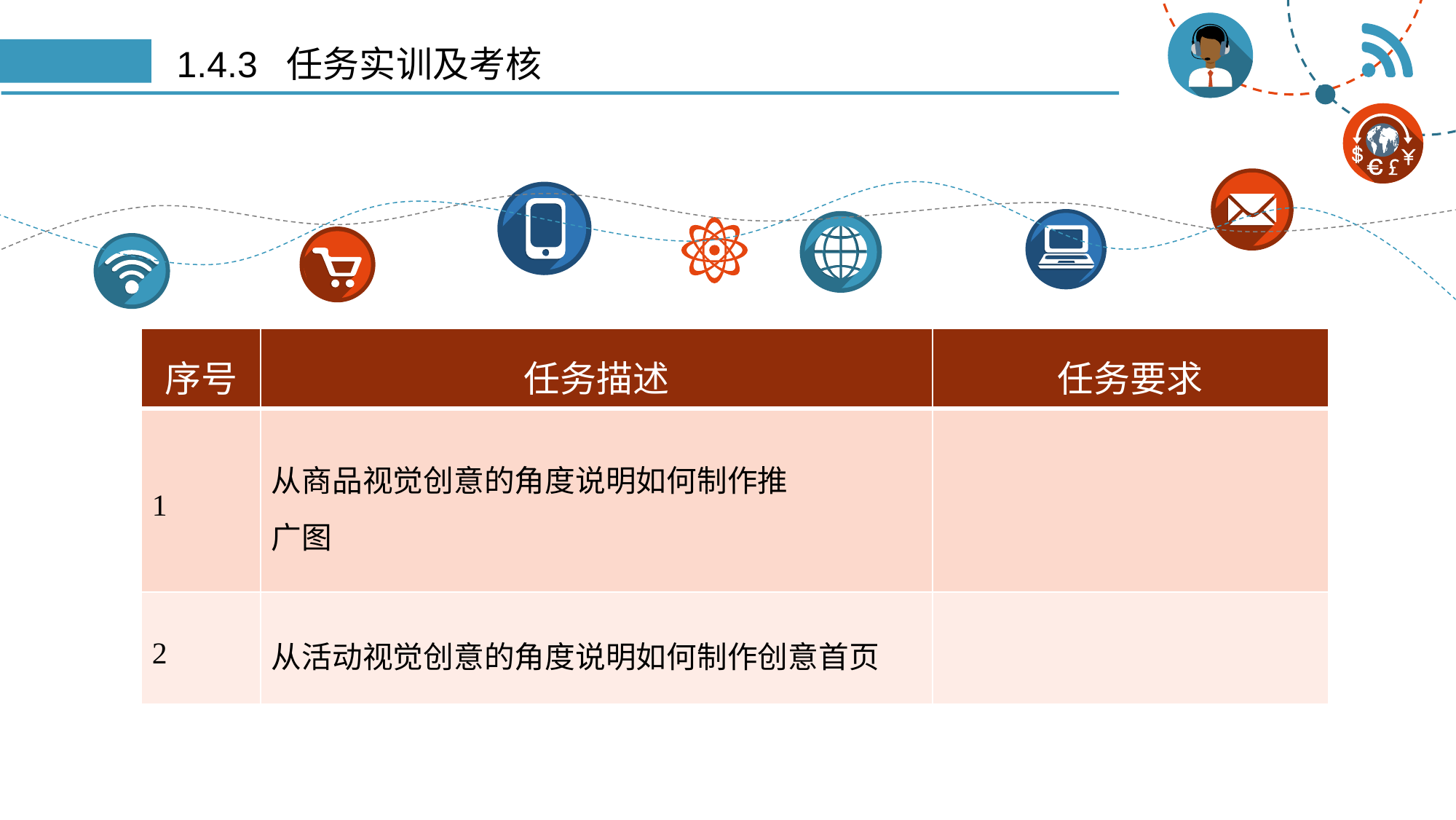

# 1.4.3  任务实训及考核

| 序号 | 任务描述 | 任务要求 |
| --- | --- | --- |
| 1 | 从商品视觉创意的角度说明如何制作推 广图 |  |
| 2 | 从活动视觉创意的角度说明如何制作创意首页 |  |